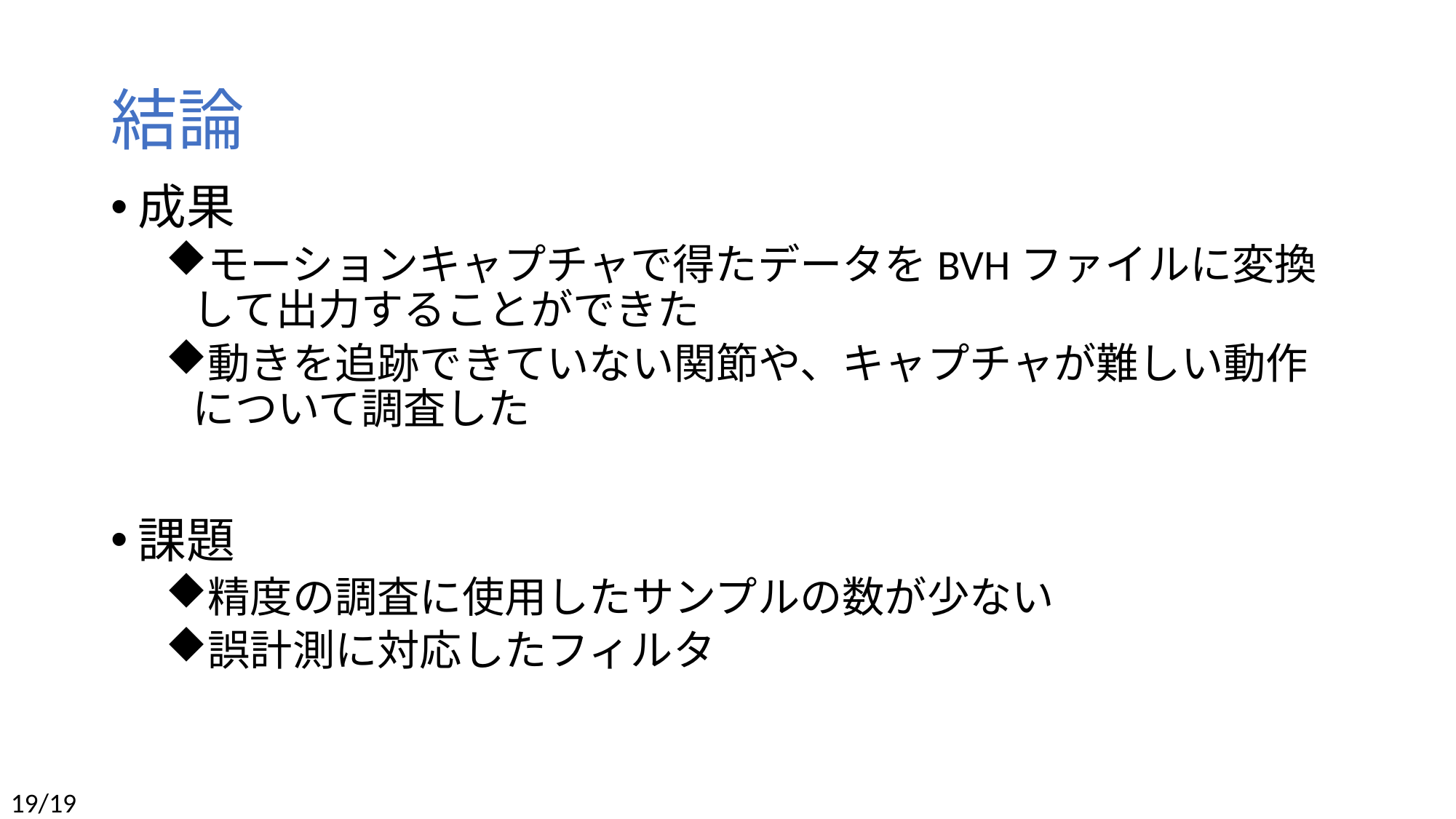

# 結論
成果
モーションキャプチャで得たデータをBVHファイルに変換して出力することができた
動きを追跡できていない関節や、キャプチャが難しい動作について調査した

課題
精度の調査に使用したサンプルの数が少ない
誤計測に対応したフィルタ
19/19